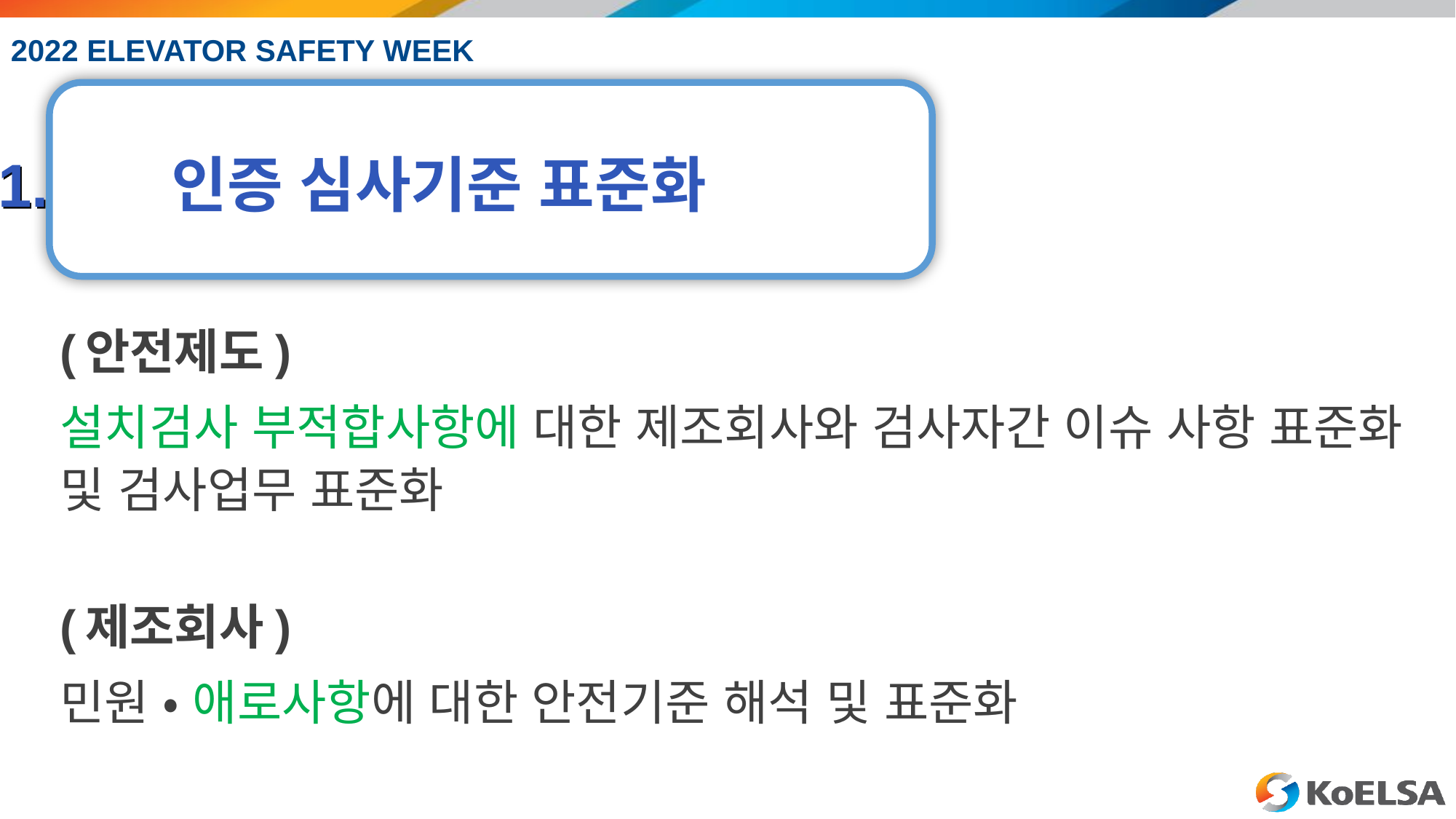

(안전제도)
설치검사 부적합사항에 대한 제조회사와 검사자간 이슈 사항 표준화 및 검사업무 표준화

(제조회사)
민원 • 애로사항에 대한 안전기준 해석 및 표준화